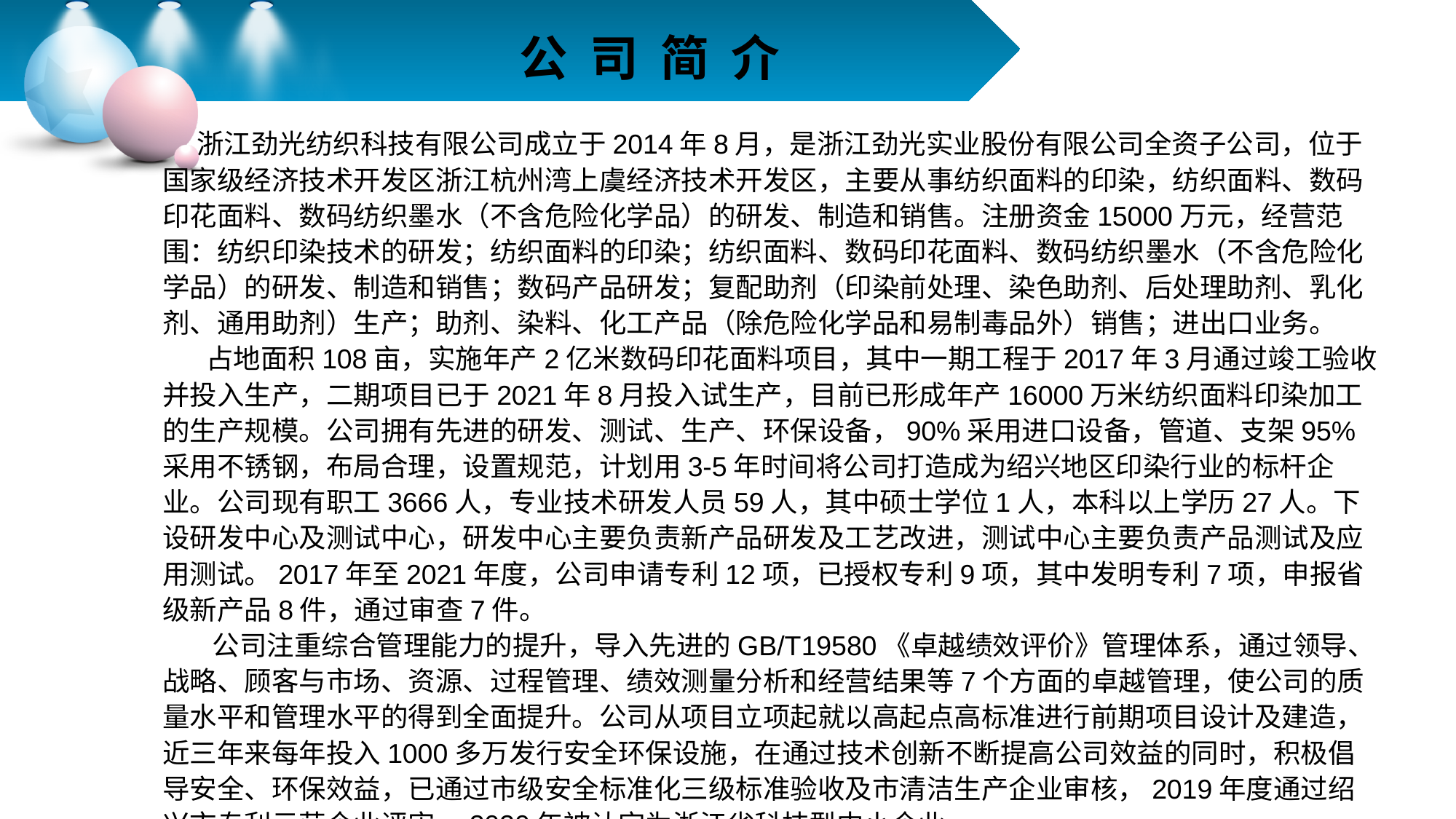

# 公  司  简  介
    浙江劲光纺织科技有限公司成立于2014年8月，是浙江劲光实业股份有限公司全资子公司，位于国家级经济技术开发区浙江杭州湾上虞经济技术开发区，主要从事纺织面料的印染，纺织面料、数码印花面料、数码纺织墨水（不含危险化学品）的研发、制造和销售。注册资金15000万元，经营范围：纺织印染技术的研发；纺织面料的印染；纺织面料、数码印花面料、数码纺织墨水（不含危险化学品）的研发、制造和销售；数码产品研发；复配助剂（印染前处理、染色助剂、后处理助剂、乳化剂、通用助剂）生产；助剂、染料、化工产品（除危险化学品和易制毒品外）销售；进出口业务。
      占地面积108亩，实施年产2亿米数码印花面料项目，其中一期工程于2017年3月通过竣工验收并投入生产，二期项目已于2021年8月投入试生产，目前已形成年产16000万米纺织面料印染加工的生产规模。公司拥有先进的研发、测试、生产、环保设备，90%采用进口设备，管道、支架95%采用不锈钢，布局合理，设置规范，计划用3-5年时间将公司打造成为绍兴地区印染行业的标杆企业。公司现有职工3666人，专业技术研发人员59人，其中硕士学位1人，本科以上学历27人。下设研发中心及测试中心，研发中心主要负责新产品研发及工艺改进，测试中心主要负责产品测试及应用测试。2017年至2021年度，公司申请专利12项，已授权专利9项，其中发明专利7项，申报省级新产品8件，通过审查7件。
       公司注重综合管理能力的提升，导入先进的GB/T19580《卓越绩效评价》管理体系，通过领导、战略、顾客与市场、资源、过程管理、绩效测量分析和经营结果等7个方面的卓越管理，使公司的质量水平和管理水平的得到全面提升。公司从项目立项起就以高起点高标准进行前期项目设计及建造，近三年来每年投入1000多万发行安全环保设施，在通过技术创新不断提高公司效益的同时，积极倡导安全、环保效益，已通过市级安全标准化三级标准验收及市清洁生产企业审核，2019年度通过绍兴市专利示范企业评审，2020年被认定为浙江省科技型中小企业。